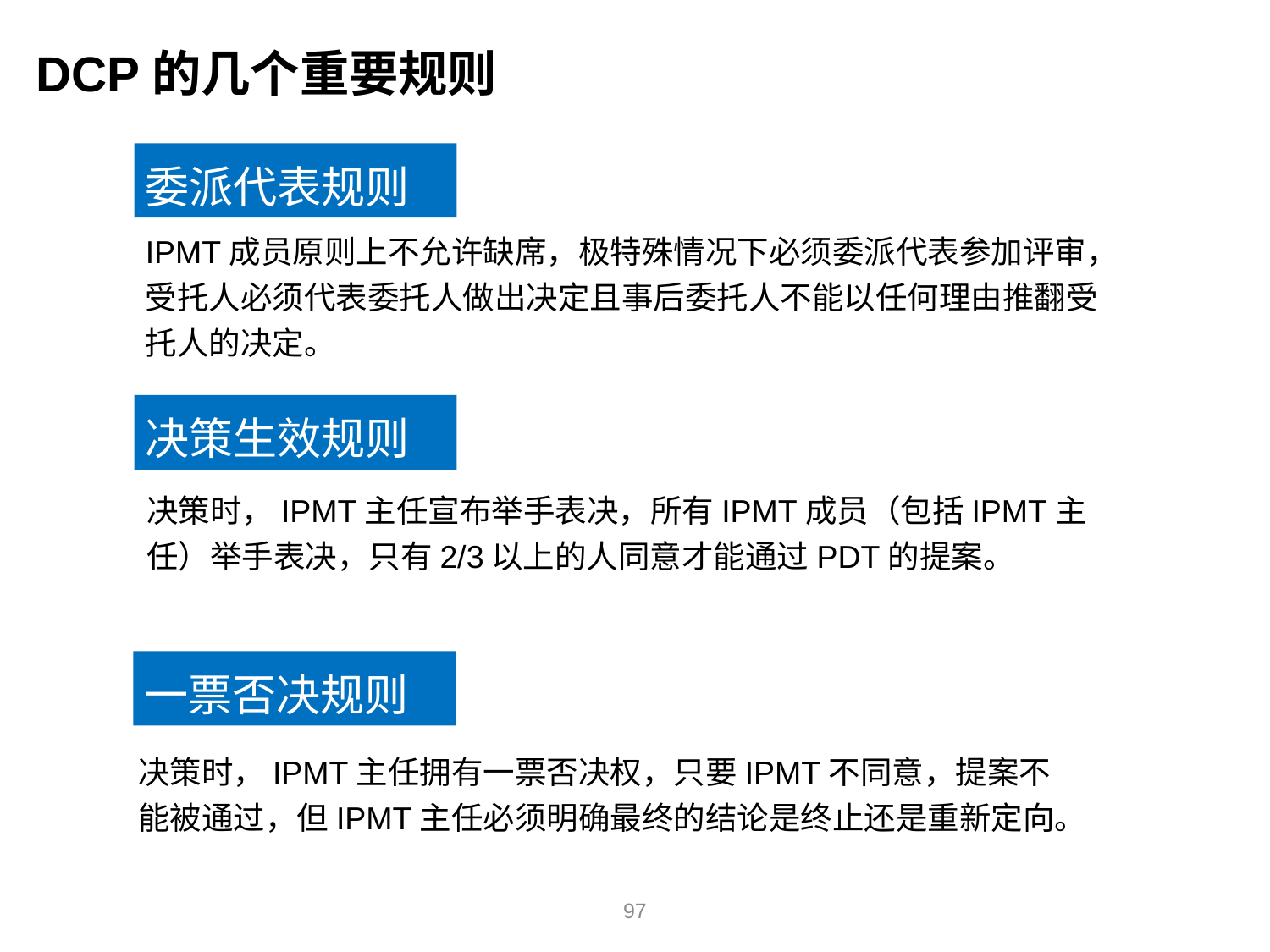

DCP的几个重要规则
委派代表规则
IPMT成员原则上不允许缺席，极特殊情况下必须委派代表参加评审，受托人必须代表委托人做出决定且事后委托人不能以任何理由推翻受托人的决定。
决策生效规则
决策时，IPMT主任宣布举手表决，所有IPMT成员（包括IPMT主任）举手表决，只有2/3以上的人同意才能通过PDT的提案。
一票否决规则
决策时，IPMT主任拥有一票否决权，只要IPMT不同意，提案不能被通过，但IPMT主任必须明确最终的结论是终止还是重新定向。
97
97